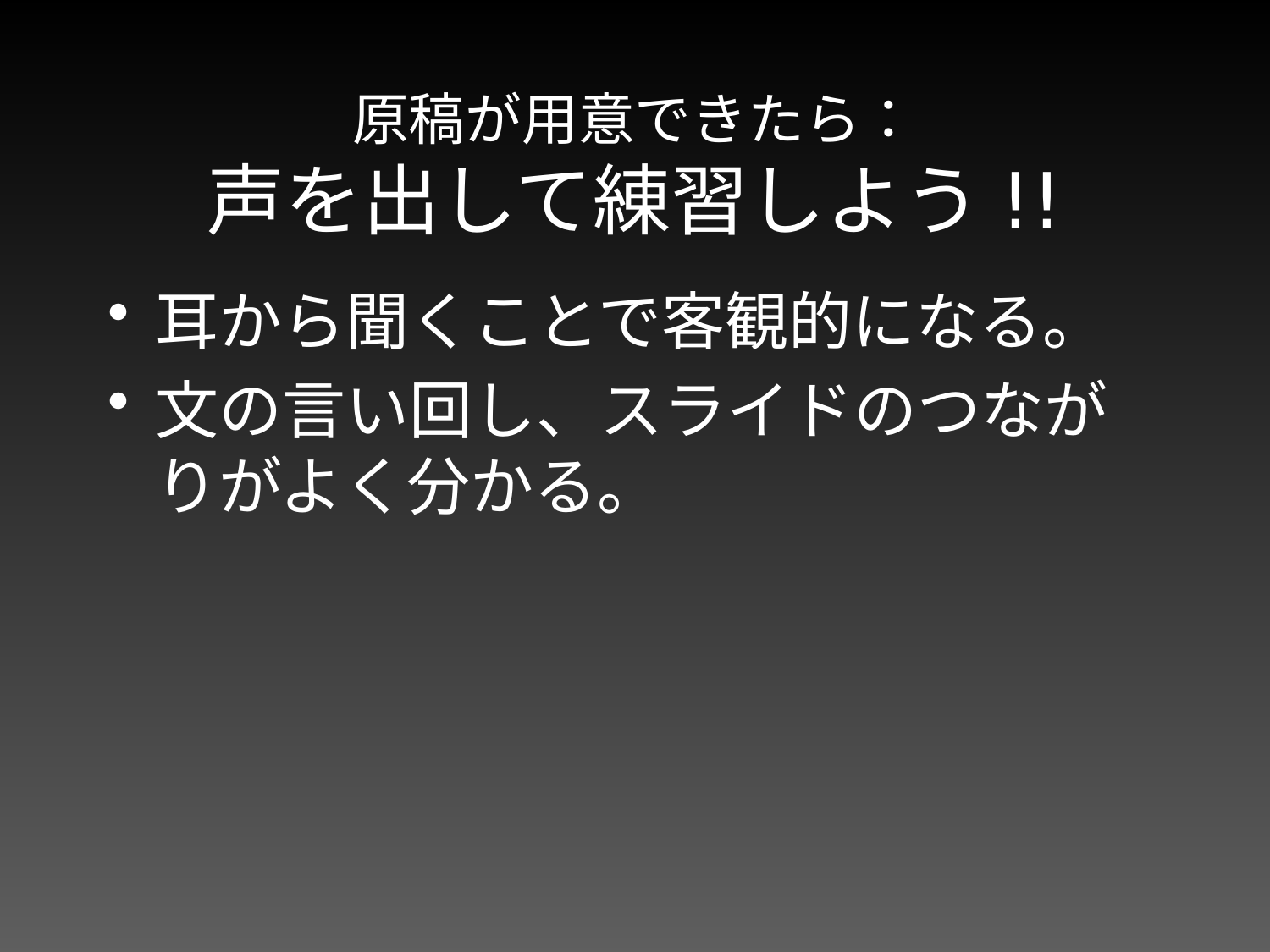

# 原稿が用意できたら： 声を出して練習しよう!!
耳から聞くことで客観的になる。
文の言い回し、スライドのつながりがよく分かる。